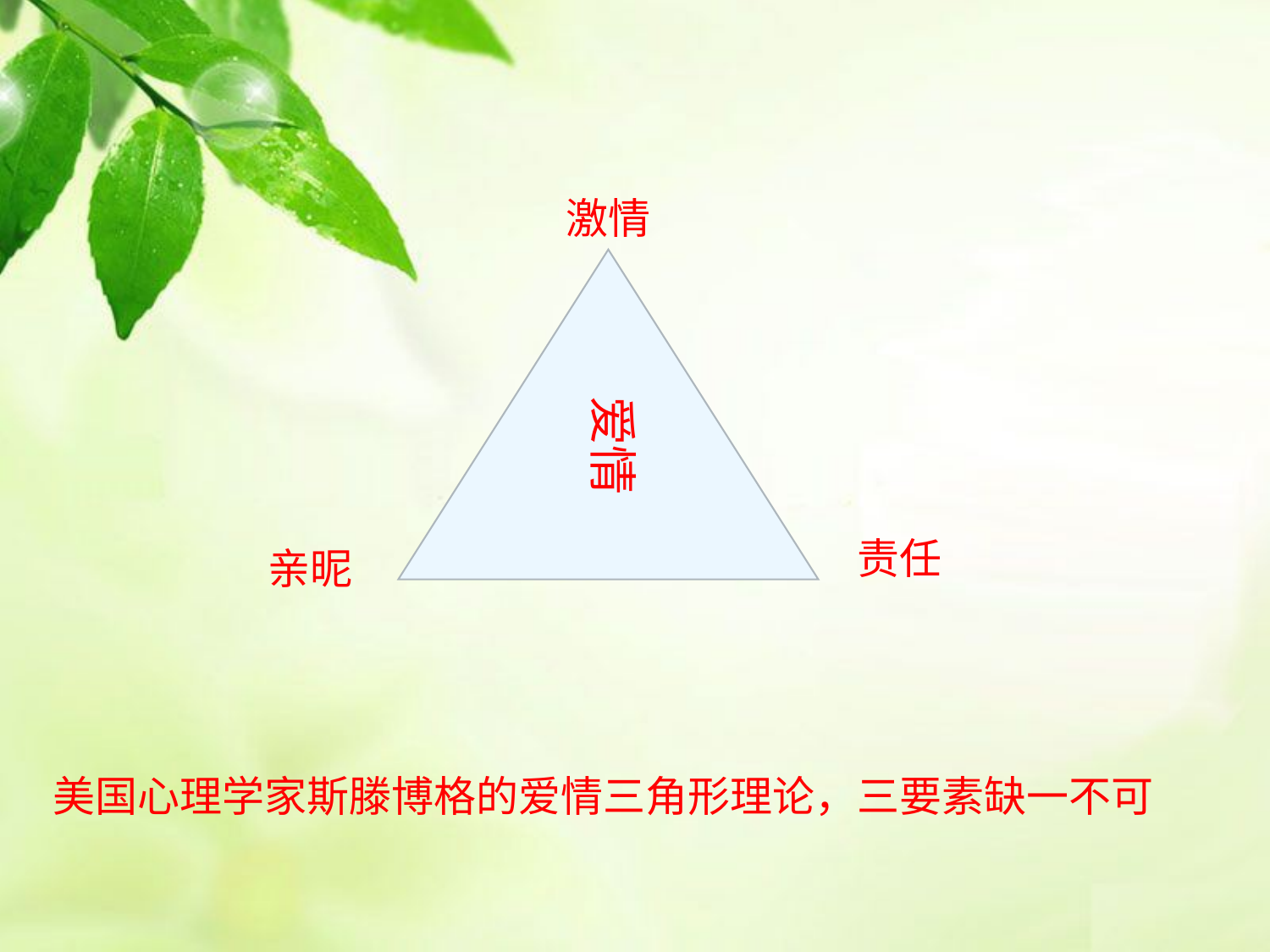

激情

爱情
责任
亲昵
美国心理学家斯滕博格的爱情三角形理论，三要素缺一不可